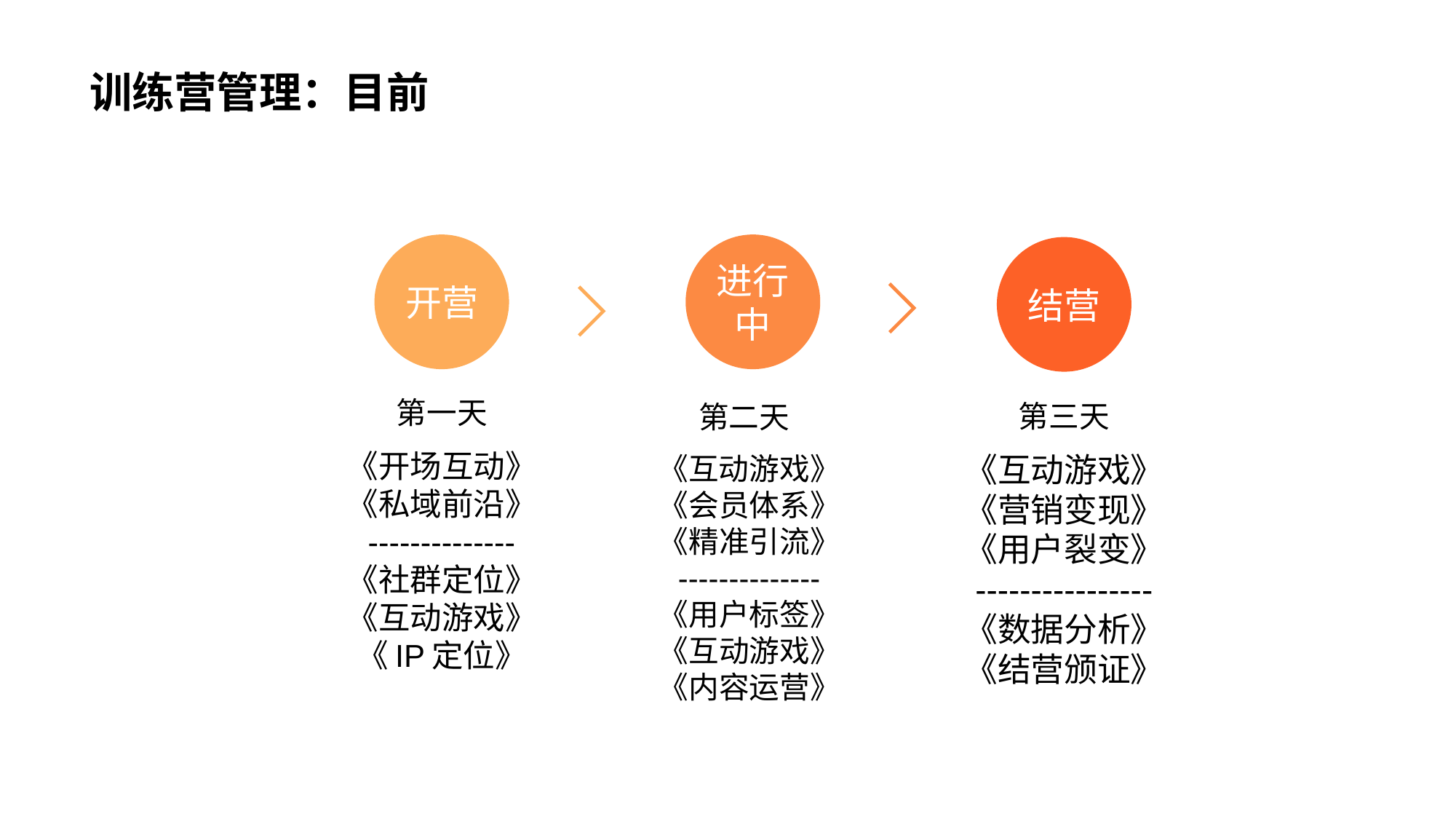

训练营管理：目前
进行中
开营
结营

第一天
第三天
第二天

《开场互动》
《私域前沿》
--------------
《社群定位》
《互动游戏》
《IP定位》

《互动游戏》
《营销变现》
《用户裂变》
----------------
《数据分析》
《结营颁证》
《互动游戏》
《会员体系》
《精准引流》
--------------
《用户标签》
《互动游戏》
《内容运营》